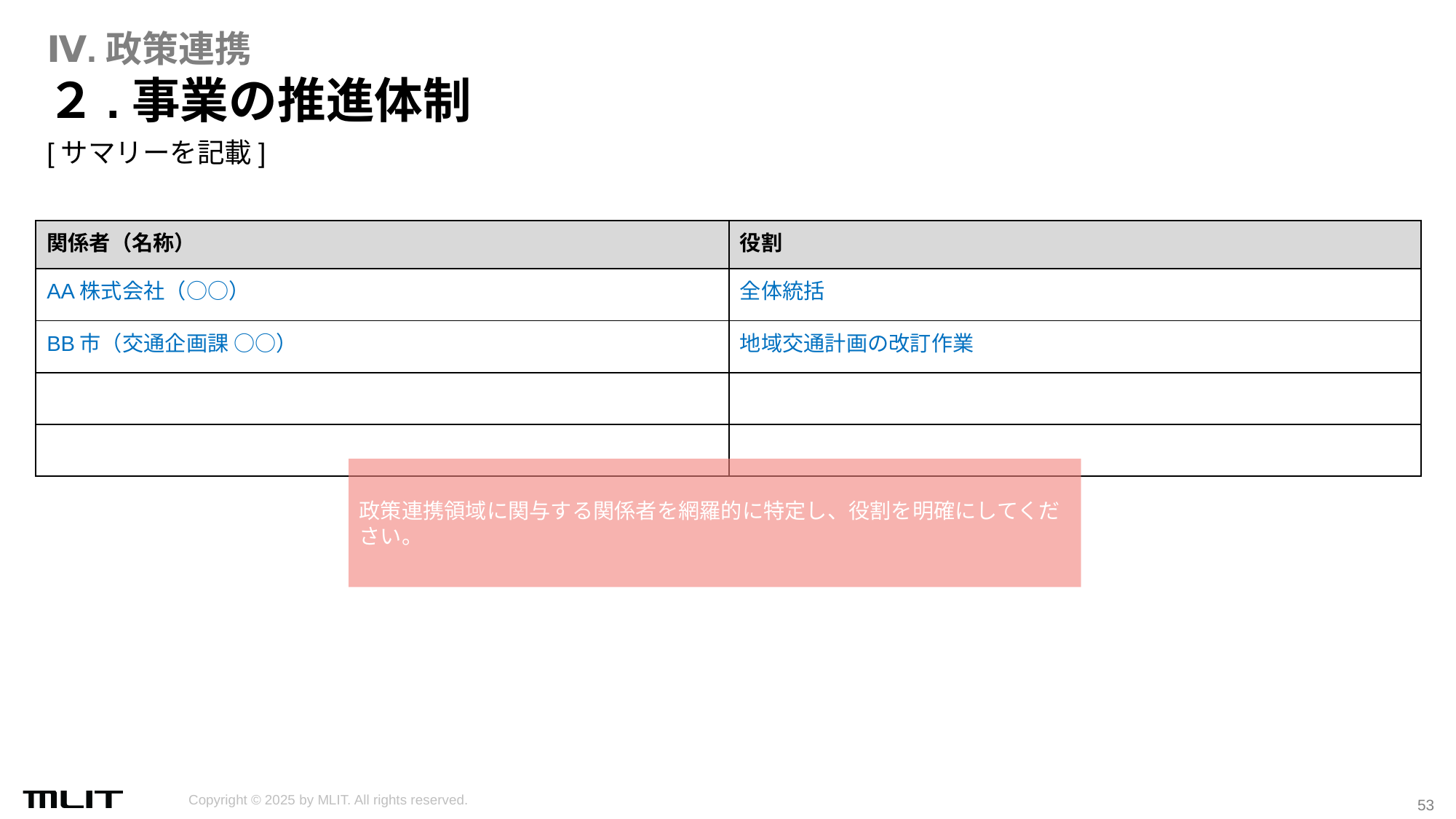

Ⅳ.政策連携
# ２.事業の推進体制
[サマリーを記載]
| 関係者（名称） | 役割 |
| --- | --- |
| AA株式会社（○○） | 全体統括 |
| BB市（交通企画課 ○○） | 地域交通計画の改訂作業 |
|  |  |
|  |  |
政策連携領域に関与する関係者を網羅的に特定し、役割を明確にしてください。​